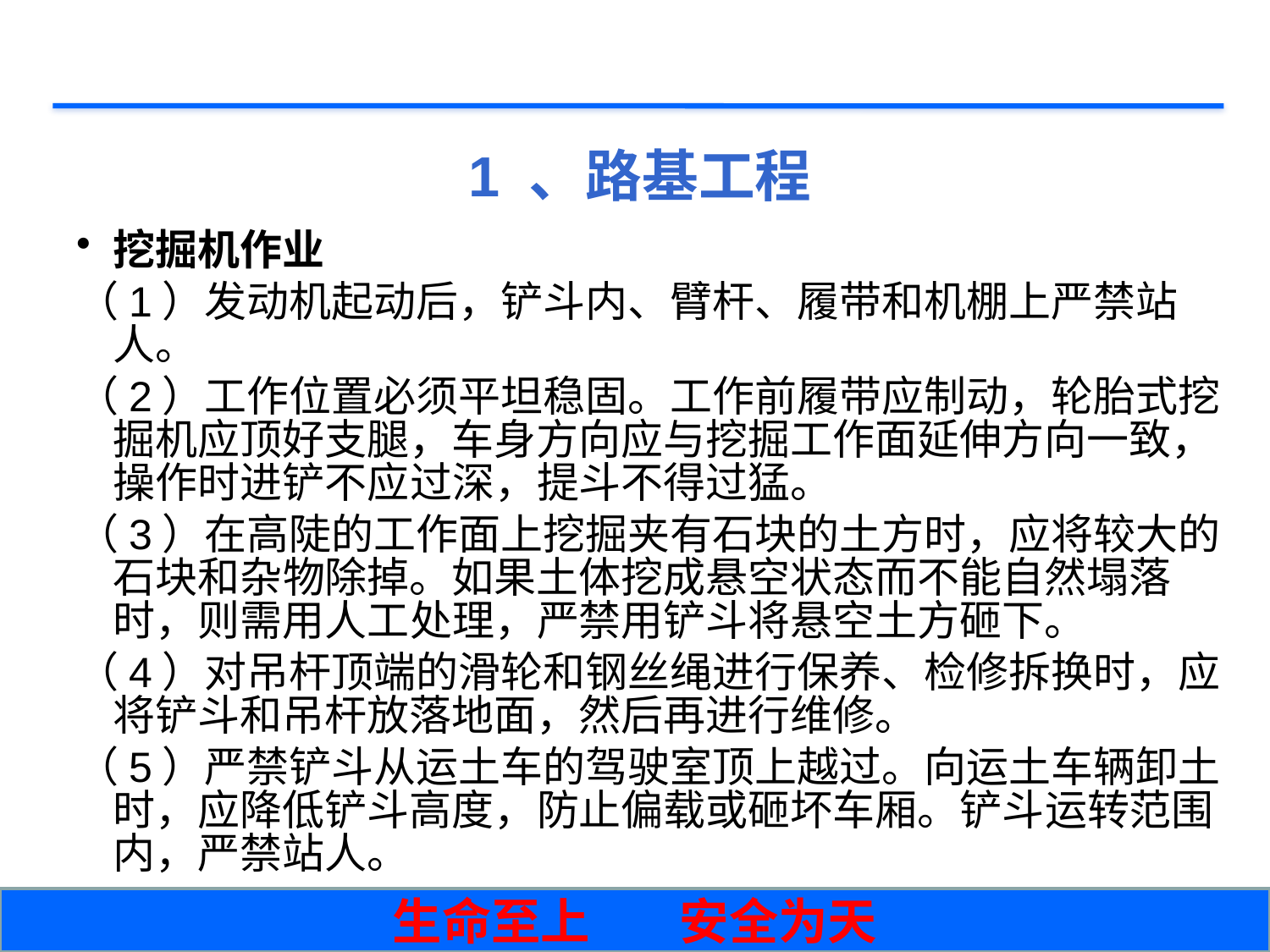

# 1 、路基工程
挖掘机作业
（1）发动机起动后，铲斗内、臂杆、履带和机棚上严禁站人。
（2）工作位置必须平坦稳固。工作前履带应制动，轮胎式挖掘机应顶好支腿，车身方向应与挖掘工作面延伸方向一致，操作时进铲不应过深，提斗不得过猛。
（3）在高陡的工作面上挖掘夹有石块的土方时，应将较大的石块和杂物除掉。如果土体挖成悬空状态而不能自然塌落时，则需用人工处理，严禁用铲斗将悬空土方砸下。
（4）对吊杆顶端的滑轮和钢丝绳进行保养、检修拆换时，应将铲斗和吊杆放落地面，然后再进行维修。
（5）严禁铲斗从运土车的驾驶室顶上越过。向运土车辆卸土时，应降低铲斗高度，防止偏载或砸坏车厢。铲斗运转范围内，严禁站人。